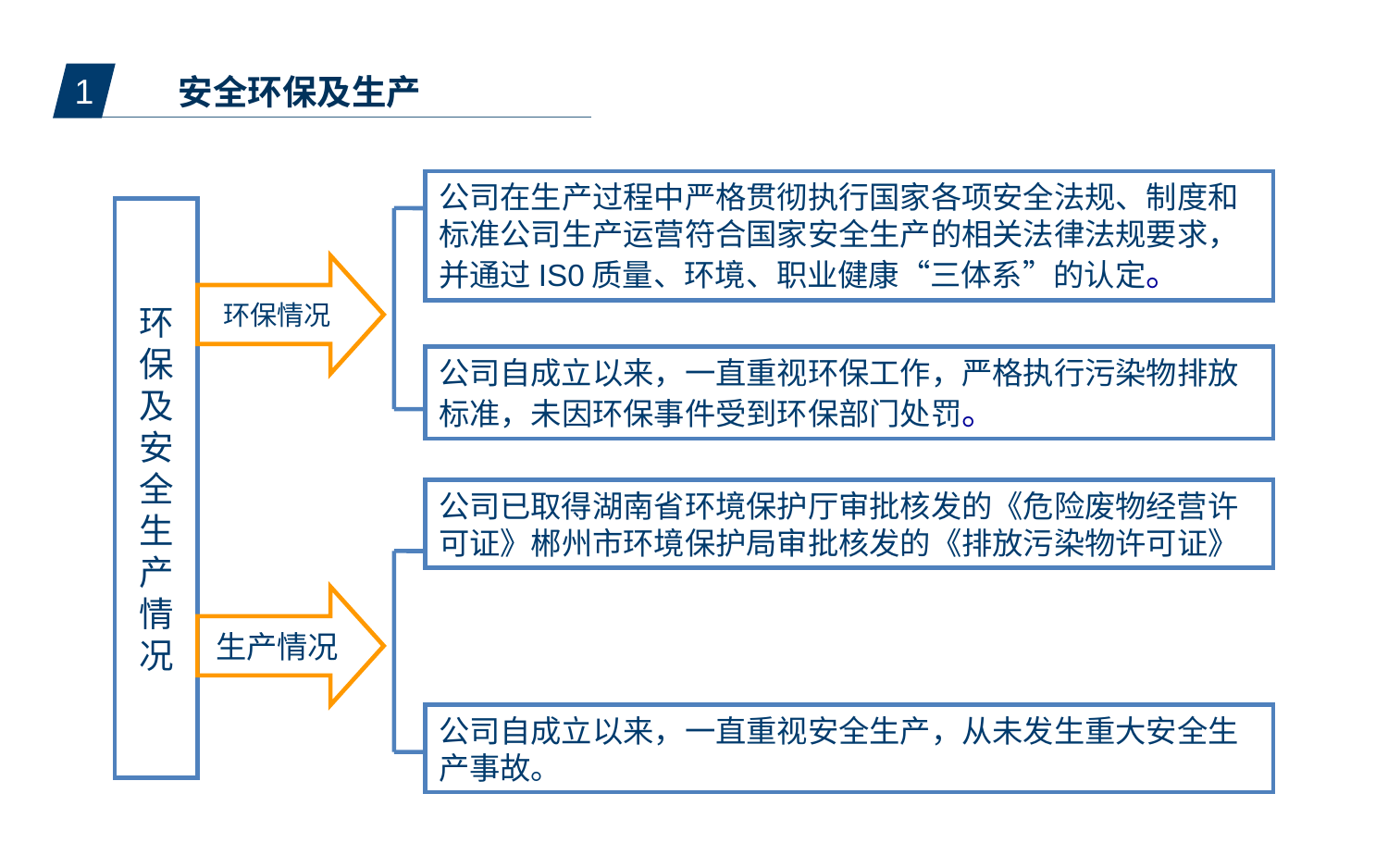

1

安全环保及生产
公司在生产过程中严格贯彻执行国家各项安全法规、制度和标准公司生产运营符合国家安全生产的相关法律法规要求，并通过IS0质量、环境、职业健康“三体系”的认定。
环
保
及
安
全
生
产
情
况

环保情况
公司自成立以来，一直重视环保工作，严格执行污染物排放标准，未因环保事件受到环保部门处罚。

公司已取得湖南省环境保护厅审批核发的《危险废物经营许可证》郴州市环境保护局审批核发的《排放污染物许可证》

生产情况
公司自成立以来，一直重视安全生产，从未发生重大安全生产事故。